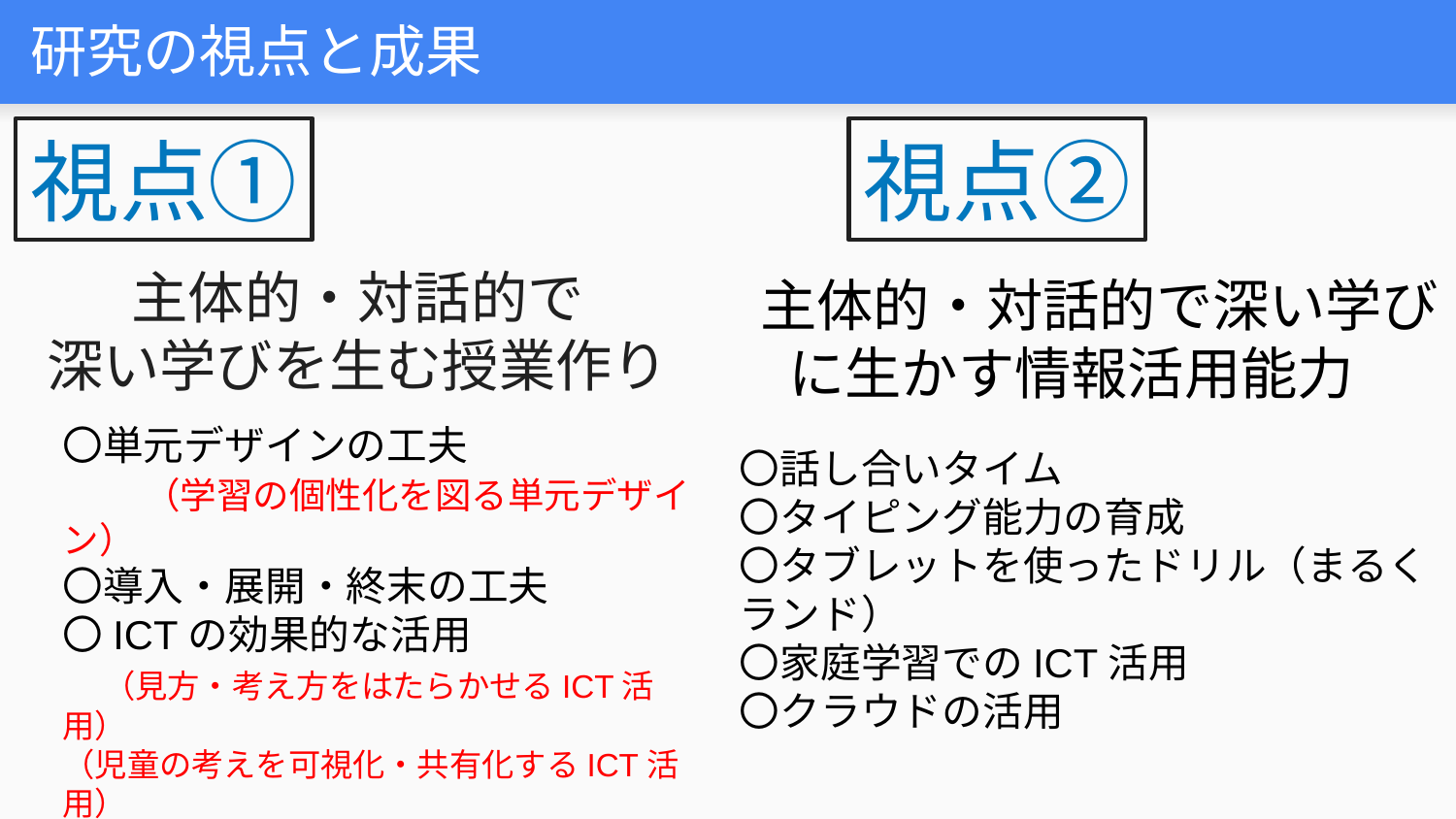

# 研究の視点と成果
視点②
視点①
主体的・対話的で
深い学びを生む授業作り
主体的・対話的で深い学びに生かす情報活用能力
〇単元デザインの工夫
　　（学習の個性化を図る単元デザイン）
〇導入・展開・終末の工夫
〇ICTの効果的な活用
　（見方・考え方をはたらかせるICT活用）
（児童の考えを可視化・共有化するICT活用）
〇話し合いタイム
〇タイピング能力の育成
〇タブレットを使ったドリル（まるくランド）
〇家庭学習でのICT活用
〇クラウドの活用